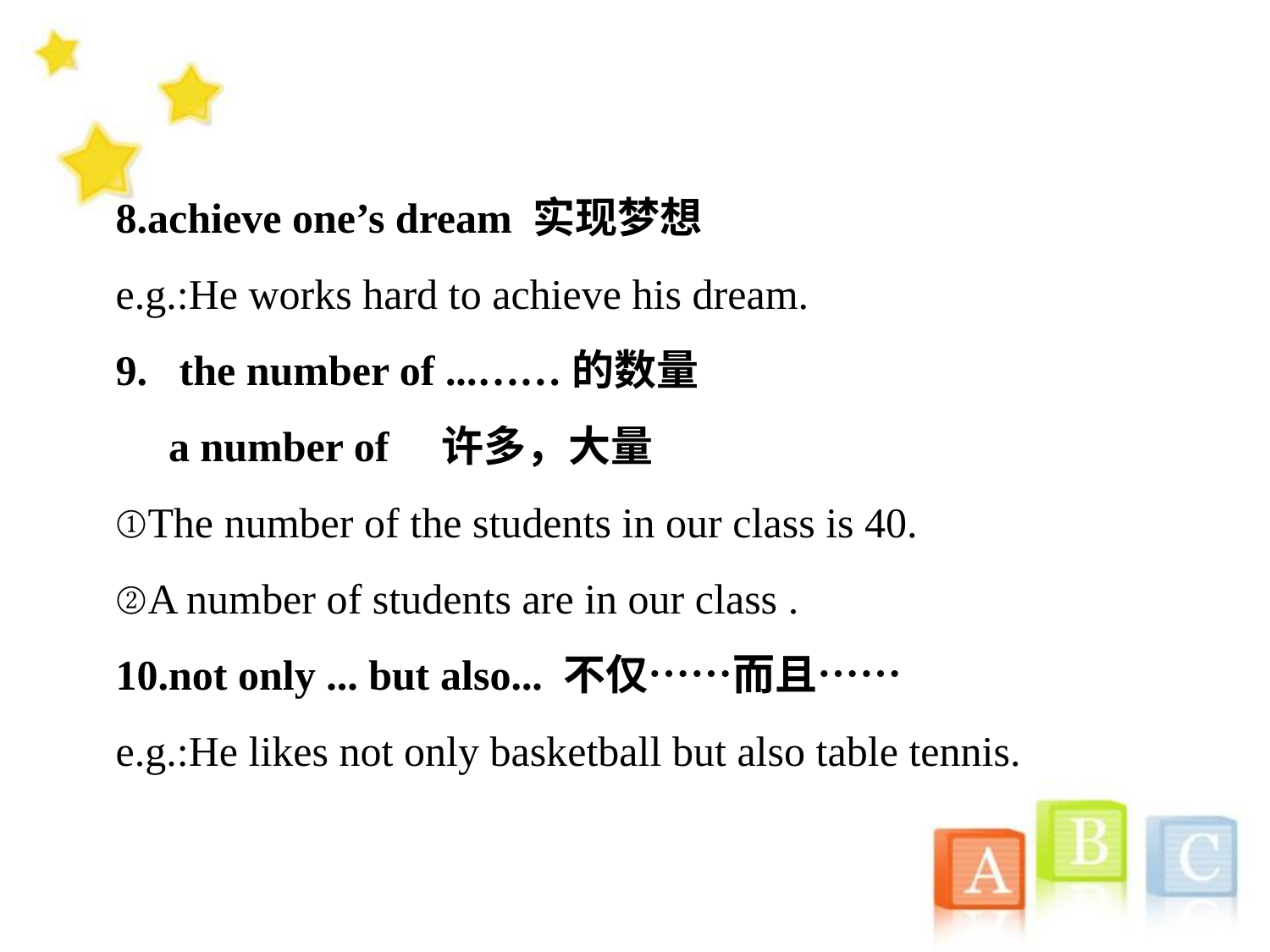

8.achieve one’s dream 实现梦想
e.g.:He works hard to achieve his dream.
9.   the number of ...……的数量
     a number of    许多，大量
①The number of the students in our class is 40.
②A number of students are in our class .
10.not only ... but also... 不仅……而且……
e.g.:He likes not only basketball but also table tennis.